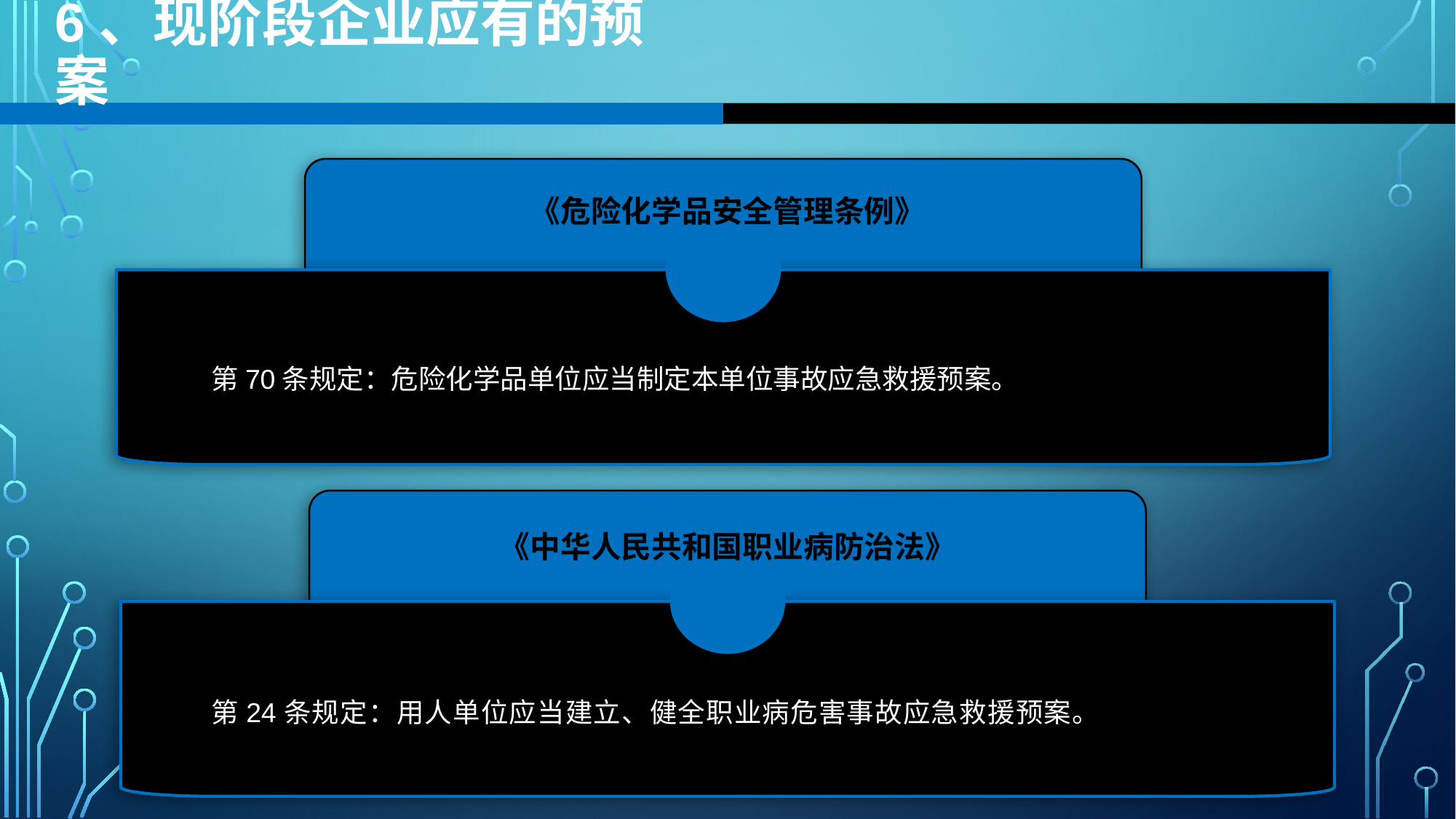

6、现阶段企业应有的预案

《危险化学品安全管理条例》
第70条规定：危险化学品单位应当制定本单位事故应急救援预案。

《中华人民共和国职业病防治法》
第24条规定：用人单位应当建立、健全职业病危害事故应急救援预案。